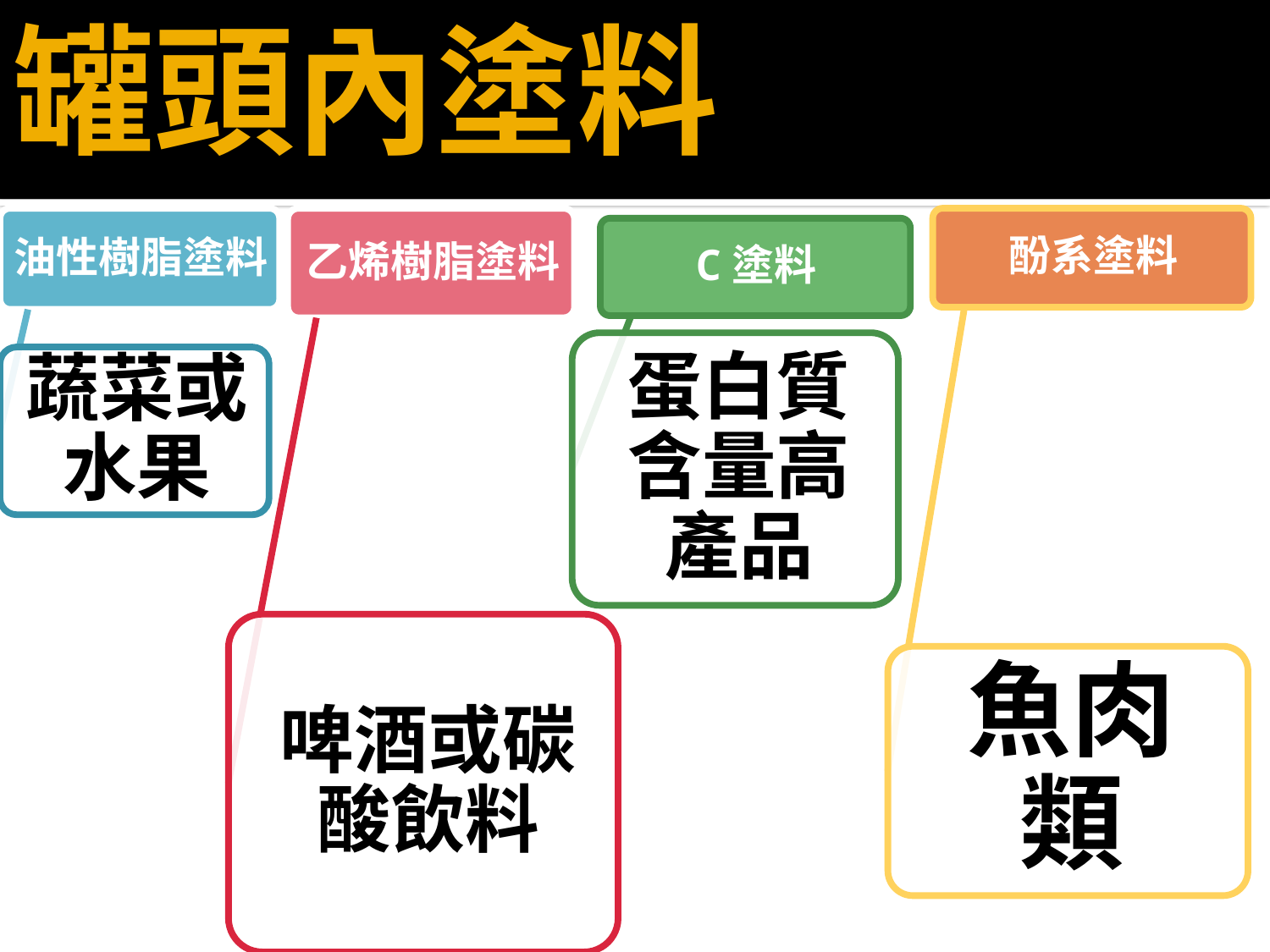

# 罐頭內塗料
油性樹脂塗料
蔬菜或水果
乙烯樹脂塗料
啤酒或碳酸飲料
C塗料
蛋白質含量高產品
酚系塗料
魚肉類